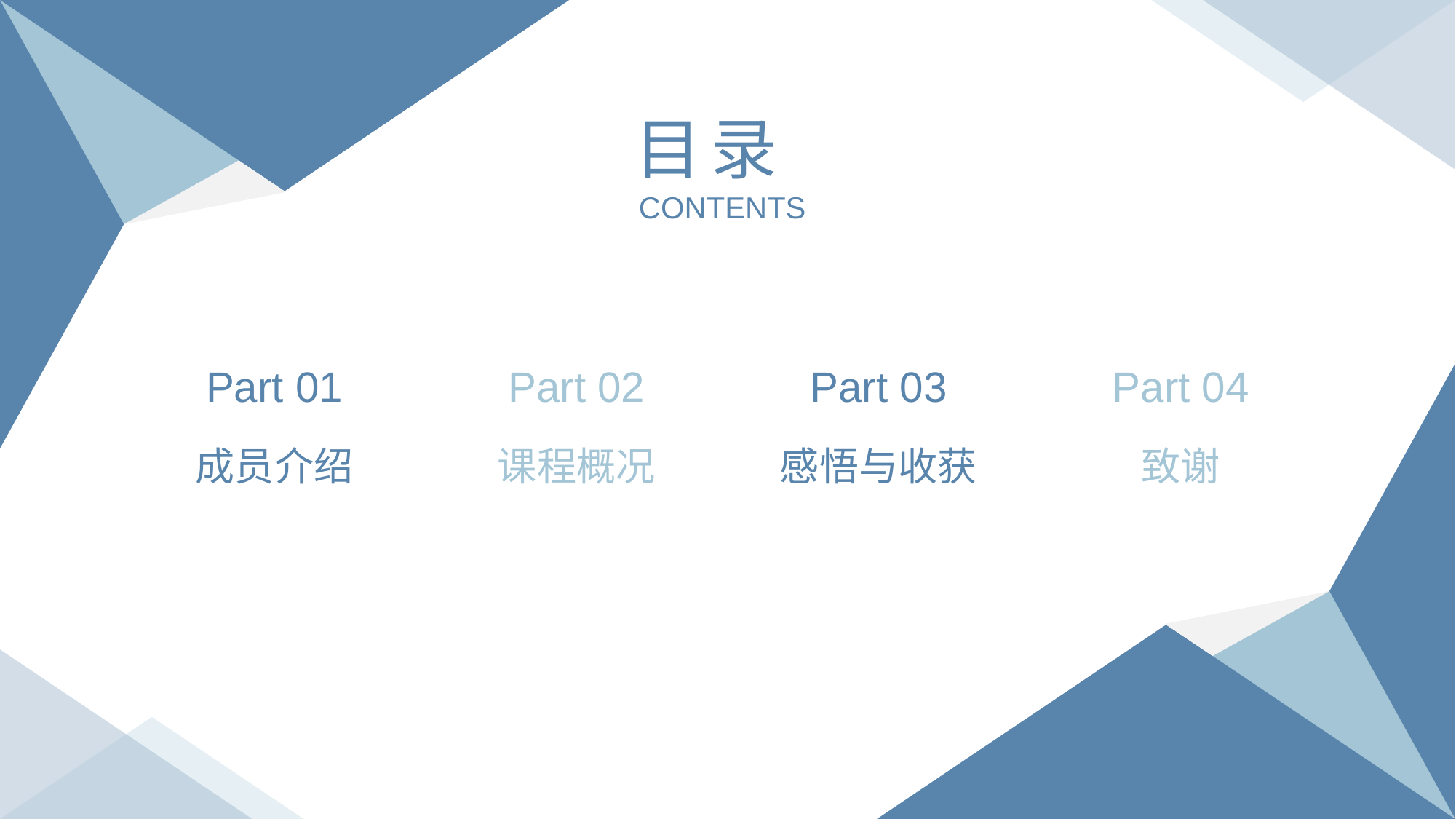

目录
CONTENTS
Part 01
Part 02
Part 03
Part 04
成员介绍
课程概况
感悟与收获
致谢